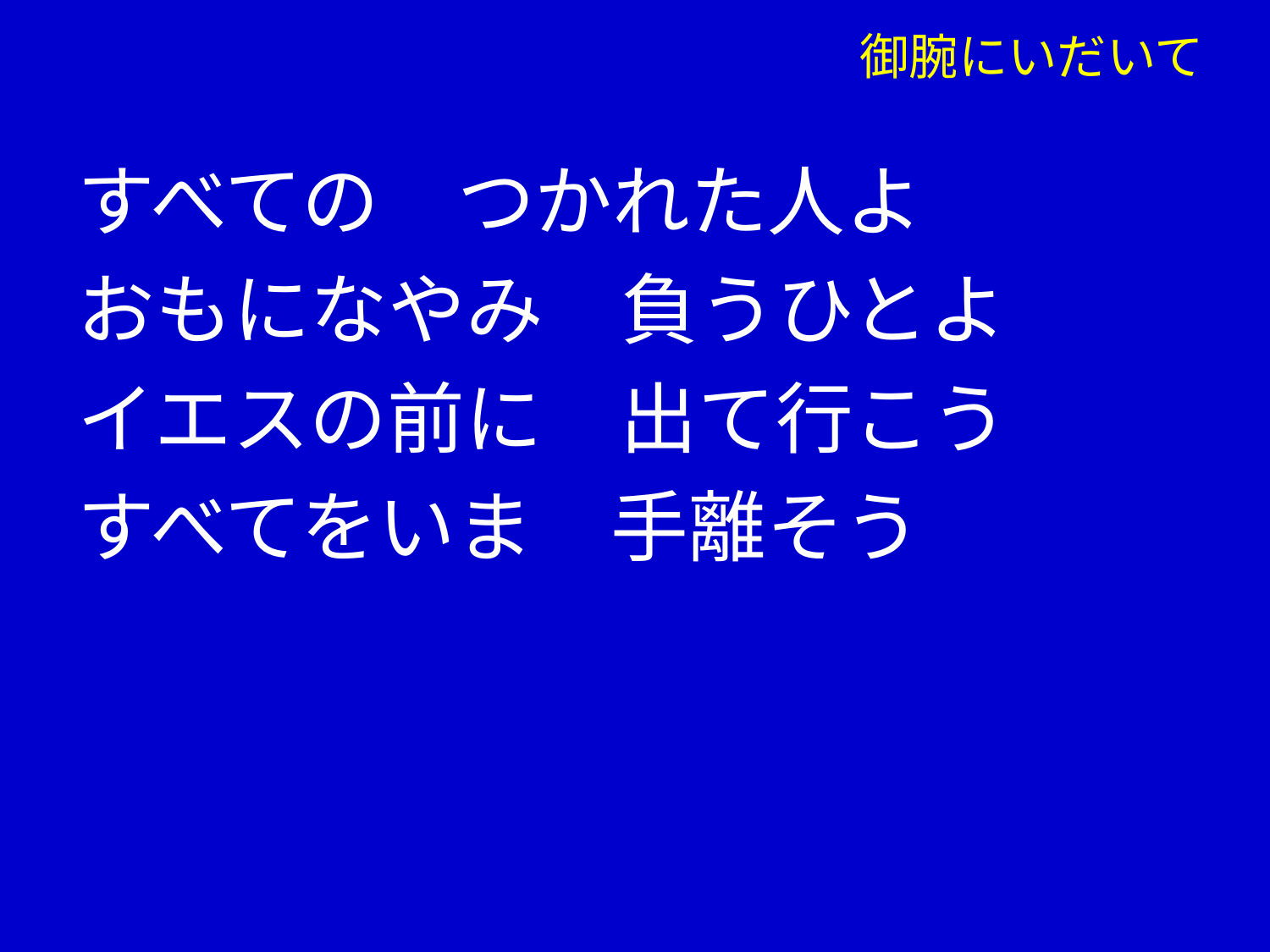

# 御腕にいだいて
すべての　つかれた人よ
おもになやみ　負うひとよ
イエスの前に　出て行こう
すべてをいま　手離そう